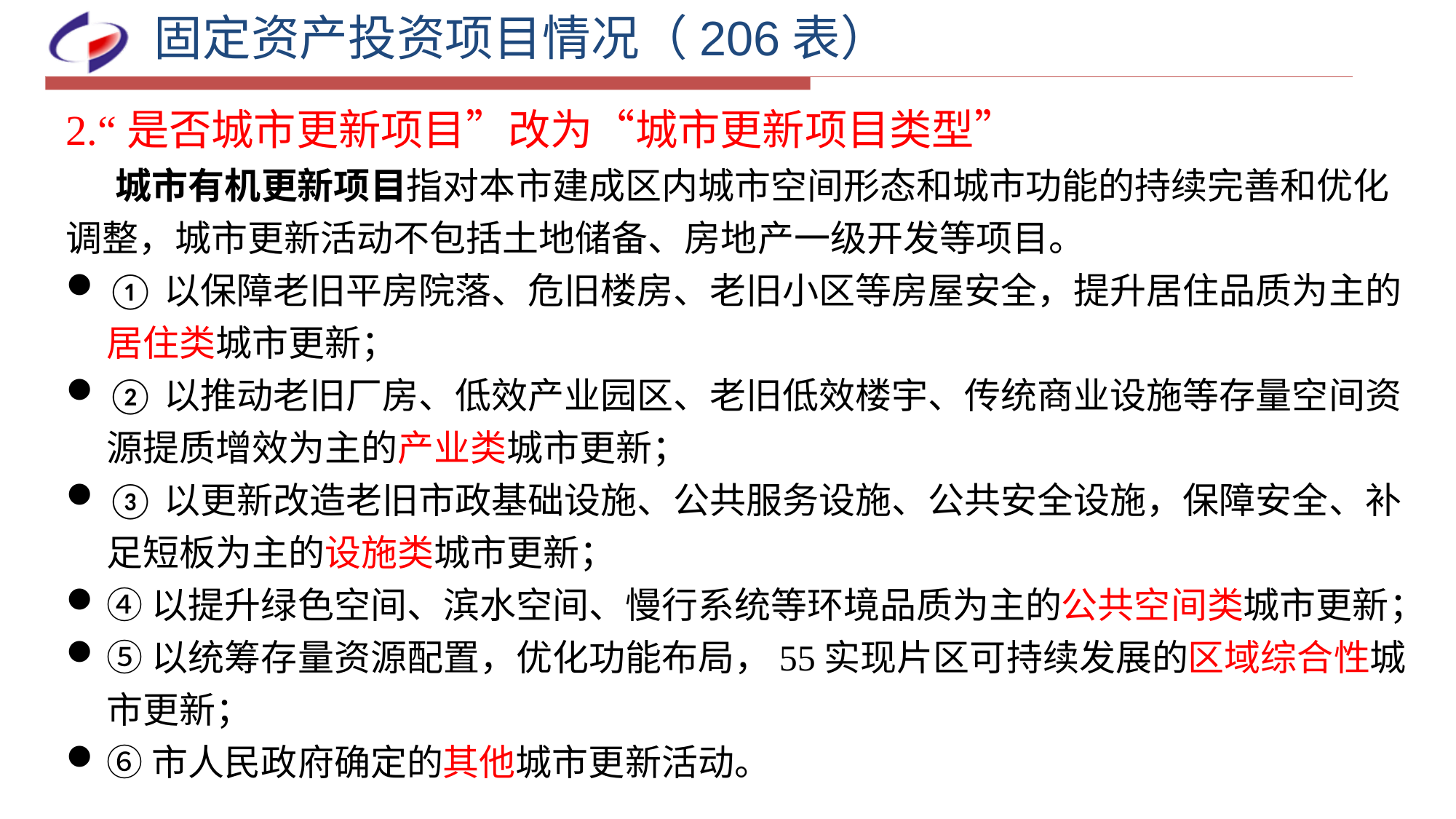

# 固定资产投资项目情况（206表）
2.“是否城市更新项目”改为“城市更新项目类型”
     城市有机更新项目指对本市建成区内城市空间形态和城市功能的持续完善和优化调整，城市更新活动不包括土地储备、房地产一级开发等项目。
①以保障老旧平房院落、危旧楼房、老旧小区等房屋安全，提升居住品质为主的居住类城市更新；
②以推动老旧厂房、低效产业园区、老旧低效楼宇、传统商业设施等存量空间资源提质增效为主的产业类城市更新；
③以更新改造老旧市政基础设施、公共服务设施、公共安全设施，保障安全、补足短板为主的设施类城市更新；
④以提升绿色空间、滨水空间、慢行系统等环境品质为主的公共空间类城市更新；
⑤以统筹存量资源配置，优化功能布局，55实现片区可持续发展的区域综合性城市更新；
⑥市人民政府确定的其他城市更新活动。